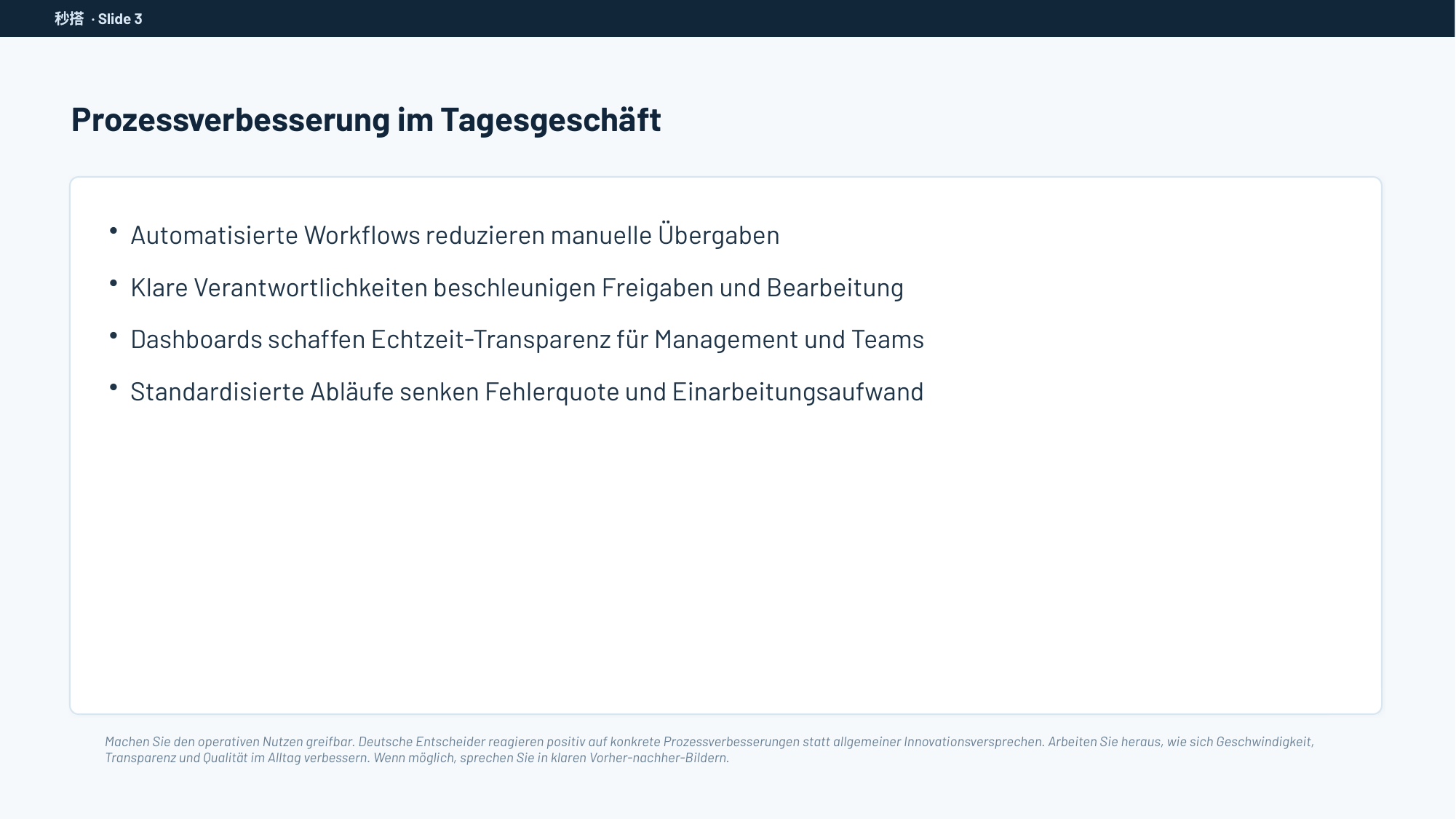

秒搭 · Slide 3
Prozessverbesserung im Tagesgeschäft

Automatisierte Workflows reduzieren manuelle Übergaben
Klare Verantwortlichkeiten beschleunigen Freigaben und Bearbeitung
Dashboards schaffen Echtzeit-Transparenz für Management und Teams
Standardisierte Abläufe senken Fehlerquote und Einarbeitungsaufwand
Machen Sie den operativen Nutzen greifbar. Deutsche Entscheider reagieren positiv auf konkrete Prozessverbesserungen statt allgemeiner Innovationsversprechen. Arbeiten Sie heraus, wie sich Geschwindigkeit, Transparenz und Qualität im Alltag verbessern. Wenn möglich, sprechen Sie in klaren Vorher-nachher-Bildern.